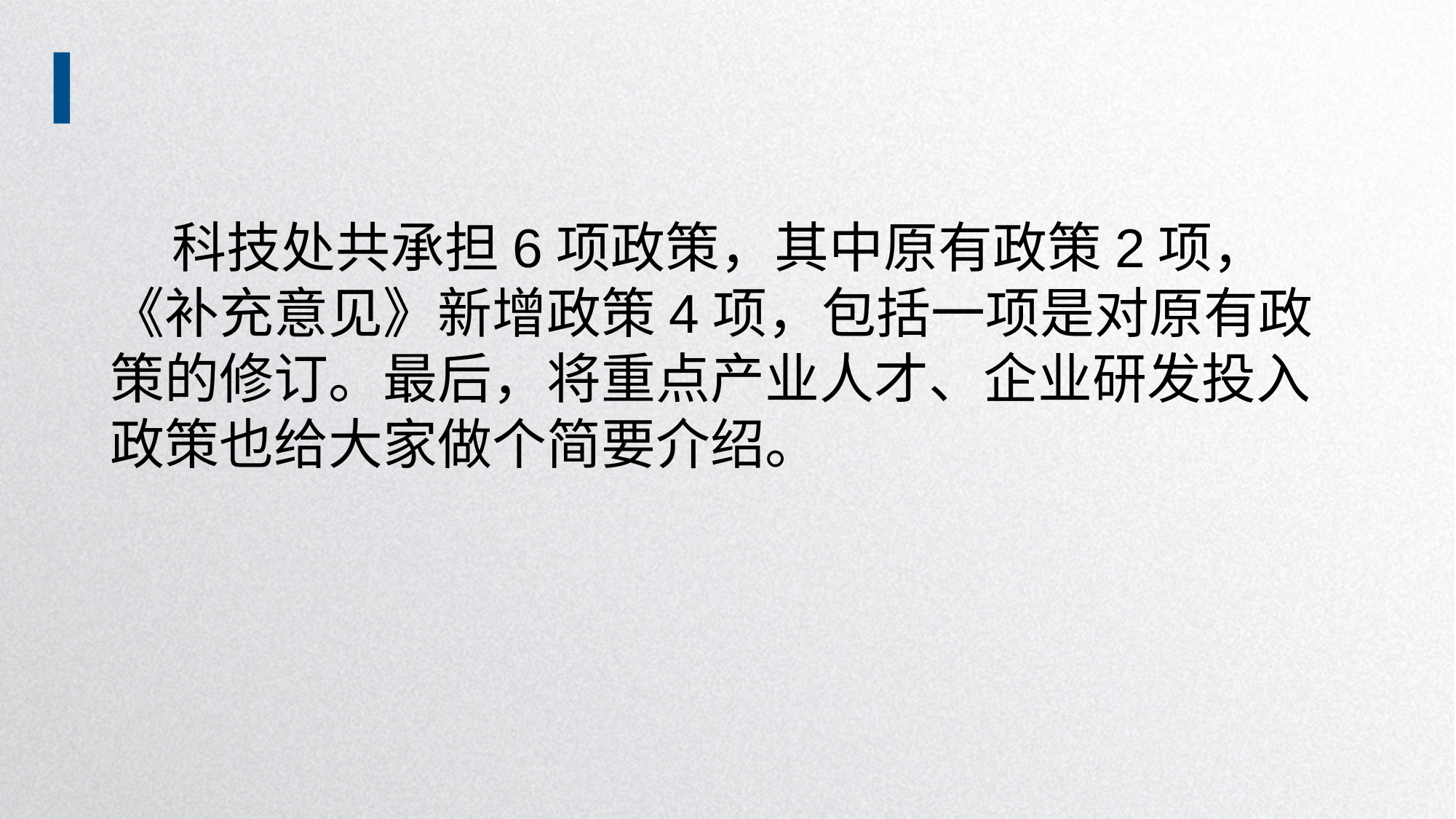

科技处共承担6项政策，其中原有政策2项，《补充意见》新增政策4项，包括一项是对原有政策的修订。最后，将重点产业人才、企业研发投入政策也给大家做个简要介绍。